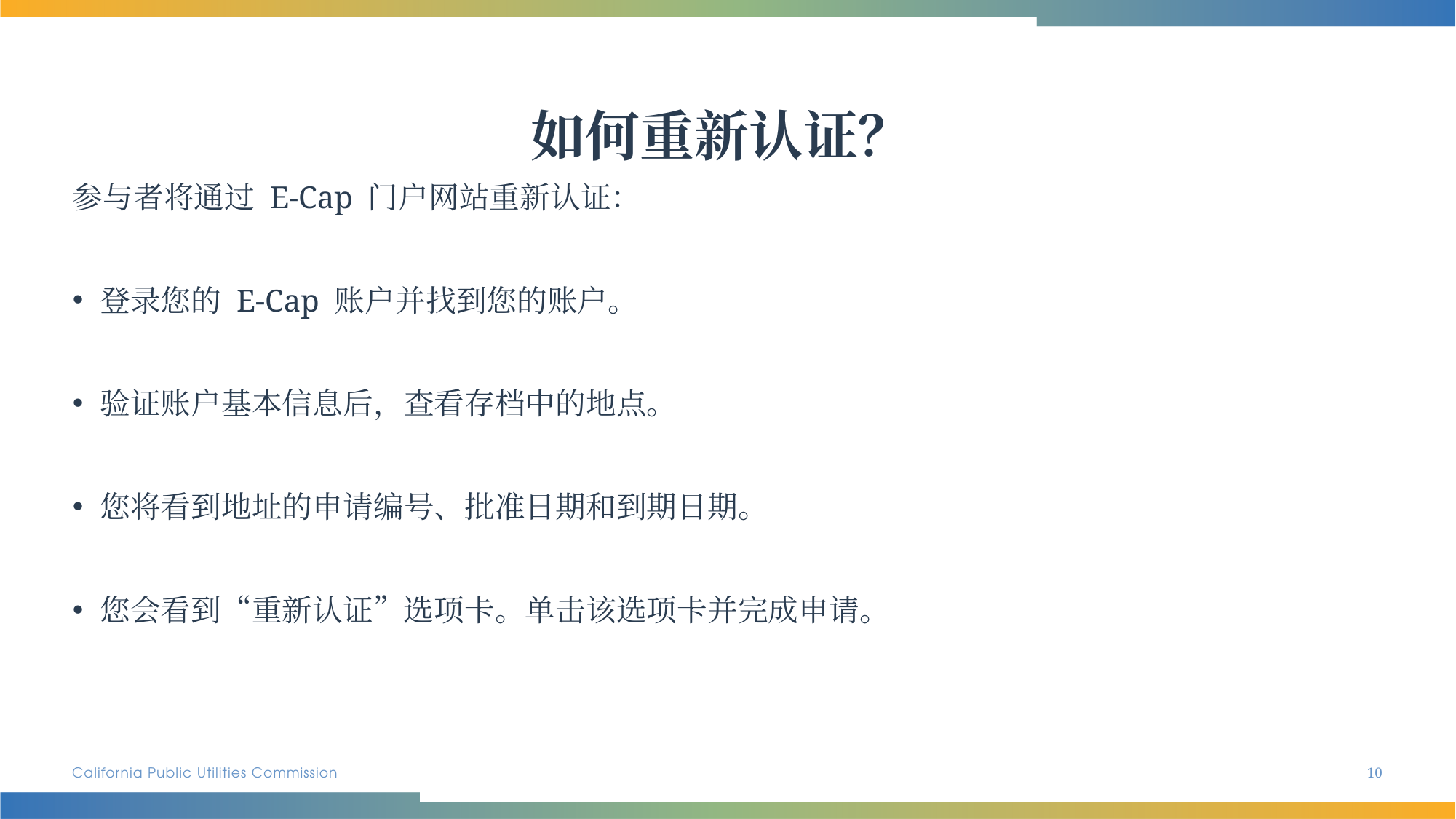

# 如何重新认证？
参与者将通过 E-Cap 门户网站重新认证：

登录您的 E-Cap 账户并找到您的账户。

验证账户基本信息后，查看存档中的地点。

您将看到地址的申请编号、批准日期和到期日期。

您会看到“重新认证”选项卡。单击该选项卡并完成申请。
10